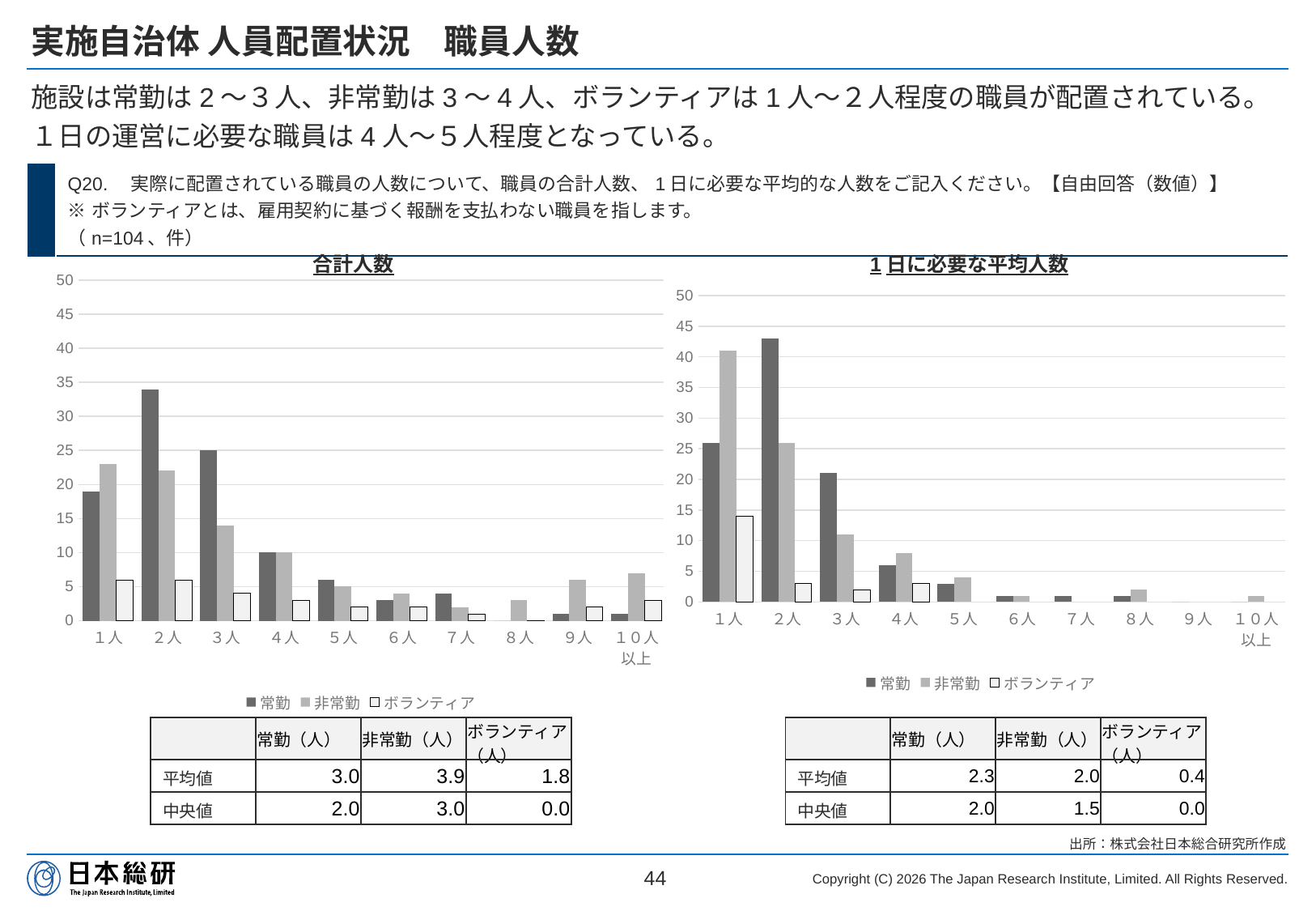

# 実施自治体 人員配置状況　職員人数
施設は常勤は2～３人、非常勤は3～4人、ボランティアは1人～２人程度の職員が配置されている。
１日の運営に必要な職員は4人～５人程度となっている。
|  | Q20.　実際に配置されている職員の人数について、職員の合計人数、1日に必要な平均的な人数をご記入ください。【自由回答（数値）】 ※ボランティアとは、雇用契約に基づく報酬を支払わない職員を指します。 （n=104、件） |
| --- | --- |
合計人数
1日に必要な平均人数

### Chart

| Category | 常勤 | 非常勤 | ボランティア |
|---|---|---|---|
| １人 | 19.0 | 23.0 | 6.0 |
| ２人 | 34.0 | 22.0 | 6.0 |
| ３人 | 25.0 | 14.0 | 4.0 |
| ４人 | 10.0 | 10.0 | 3.0 |
| ５人 | 6.0 | 5.0 | 2.0 |
| ６人 | 3.0 | 4.0 | 2.0 |
| ７人 | 4.0 | 2.0 | 1.0 |
| ８人 | 0.0 | 3.0 | 0.0 |
| ９人 | 1.0 | 6.0 | 2.0 |
| １０人以上 | 1.0 | 7.0 | 3.0 |

### Chart

| Category | 常勤 | 非常勤 | ボランティア |
|---|---|---|---|
| １人 | 26.0 | 41.0 | 14.0 |
| ２人 | 43.0 | 26.0 | 3.0 |
| ３人 | 21.0 | 11.0 | 2.0 |
| ４人 | 6.0 | 8.0 | 3.0 |
| ５人 | 3.0 | 4.0 | None |
| ６人 | 1.0 | 1.0 | None |
| ７人 | 1.0 | None | None |
| ８人 | 1.0 | 2.0 | None |
| ９人 | 0.0 | None | None |
| １０人以上 | 0.0 | 1.0 | None |
|  | 常勤（人） | 非常勤（人） | ボランティア（人） |
| --- | --- | --- | --- |
| 平均値 | 3.0 | 3.9 | 1.8 |
| 中央値 | 2.0 | 3.0 | 0.0 |
|  | 常勤（人） | 非常勤（人） | ボランティア（人） |
| --- | --- | --- | --- |
| 平均値 | 2.3 | 2.0 | 0.4 |
| 中央値 | 2.0 | 1.5 | 0.0 |
出所：株式会社日本総合研究所作成